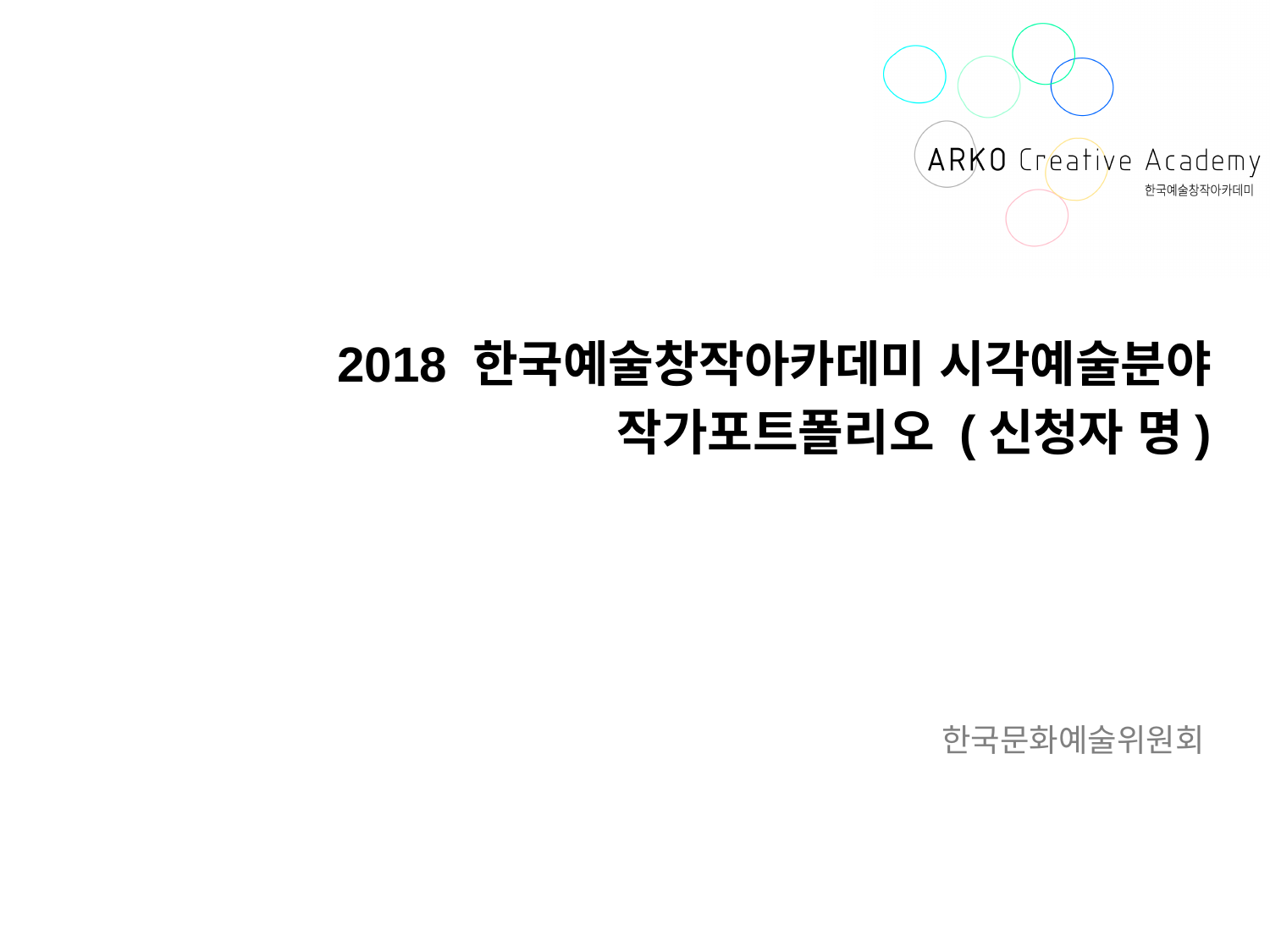

2018 한국예술창작아카데미 시각예술분야
작가포트폴리오 (신청자 명)
한국문화예술위원회